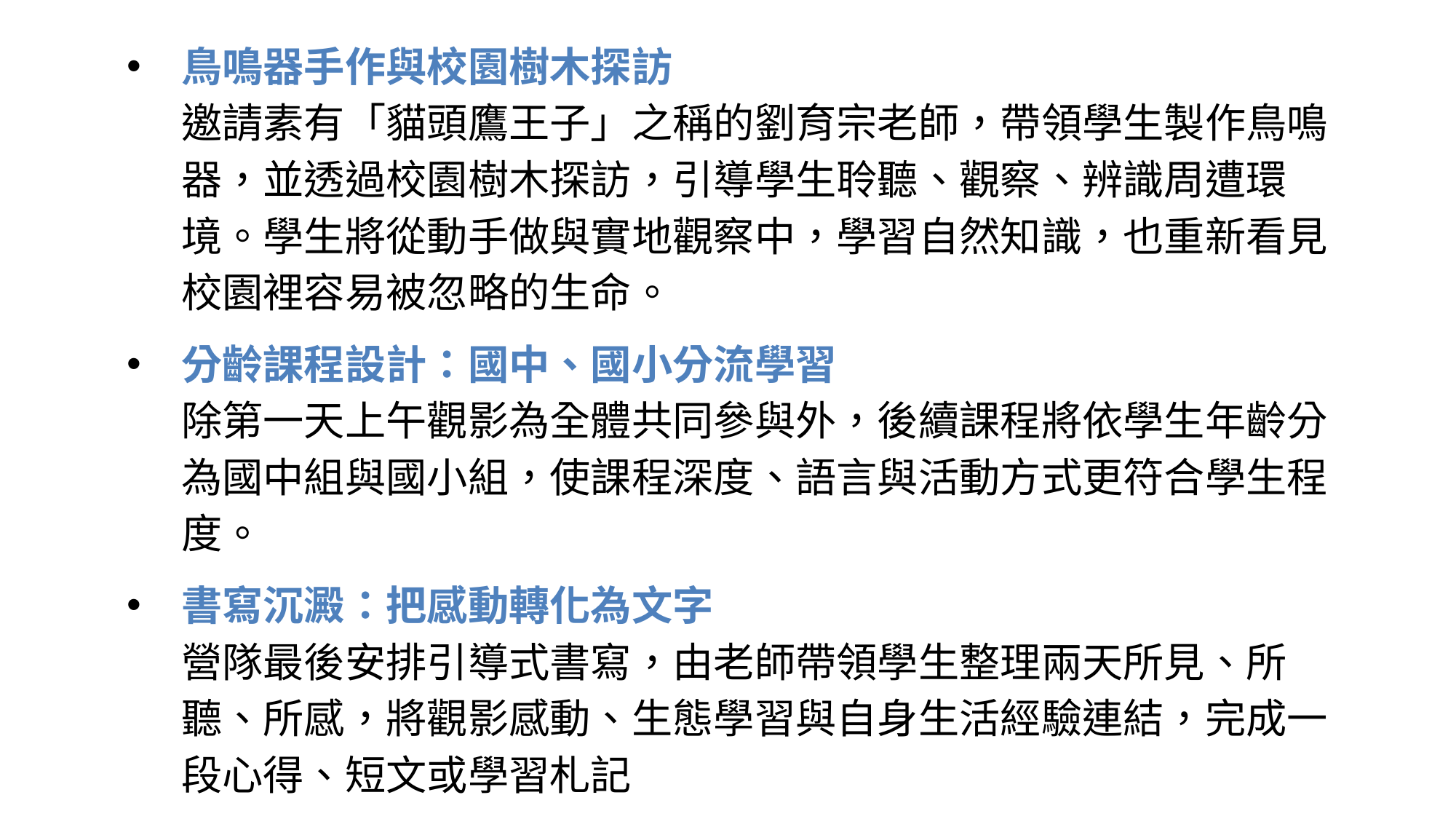

鳥鳴器手作與校園樹木探訪
邀請素有「貓頭鷹王子」之稱的劉育宗老師，帶領學生製作鳥鳴器，並透過校園樹木探訪，引導學生聆聽、觀察、辨識周遭環境。學生將從動手做與實地觀察中，學習自然知識，也重新看見校園裡容易被忽略的生命。
分齡課程設計：國中、國小分流學習
除第一天上午觀影為全體共同參與外，後續課程將依學生年齡分為國中組與國小組，使課程深度、語言與活動方式更符合學生程度。
書寫沉澱：把感動轉化為文字
營隊最後安排引導式書寫，由老師帶領學生整理兩天所見、所聽、所感，將觀影感動、生態學習與自身生活經驗連結，完成一段心得、短文或學習札記